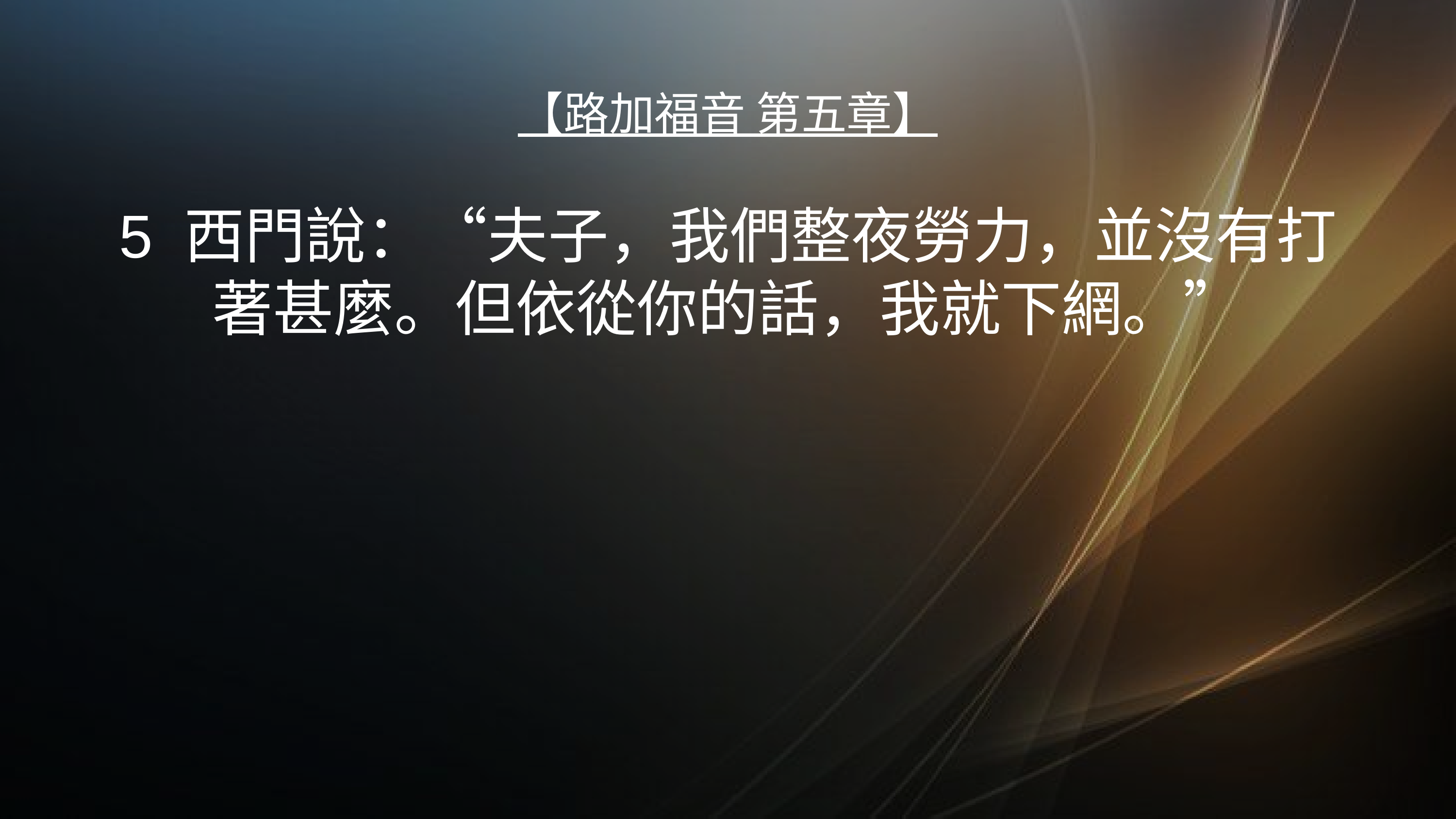

# 【路加福音 第五章】
5 西門說：“夫子，我們整夜勞力，並沒有打著甚麼。但依從你的話，我就下網。”